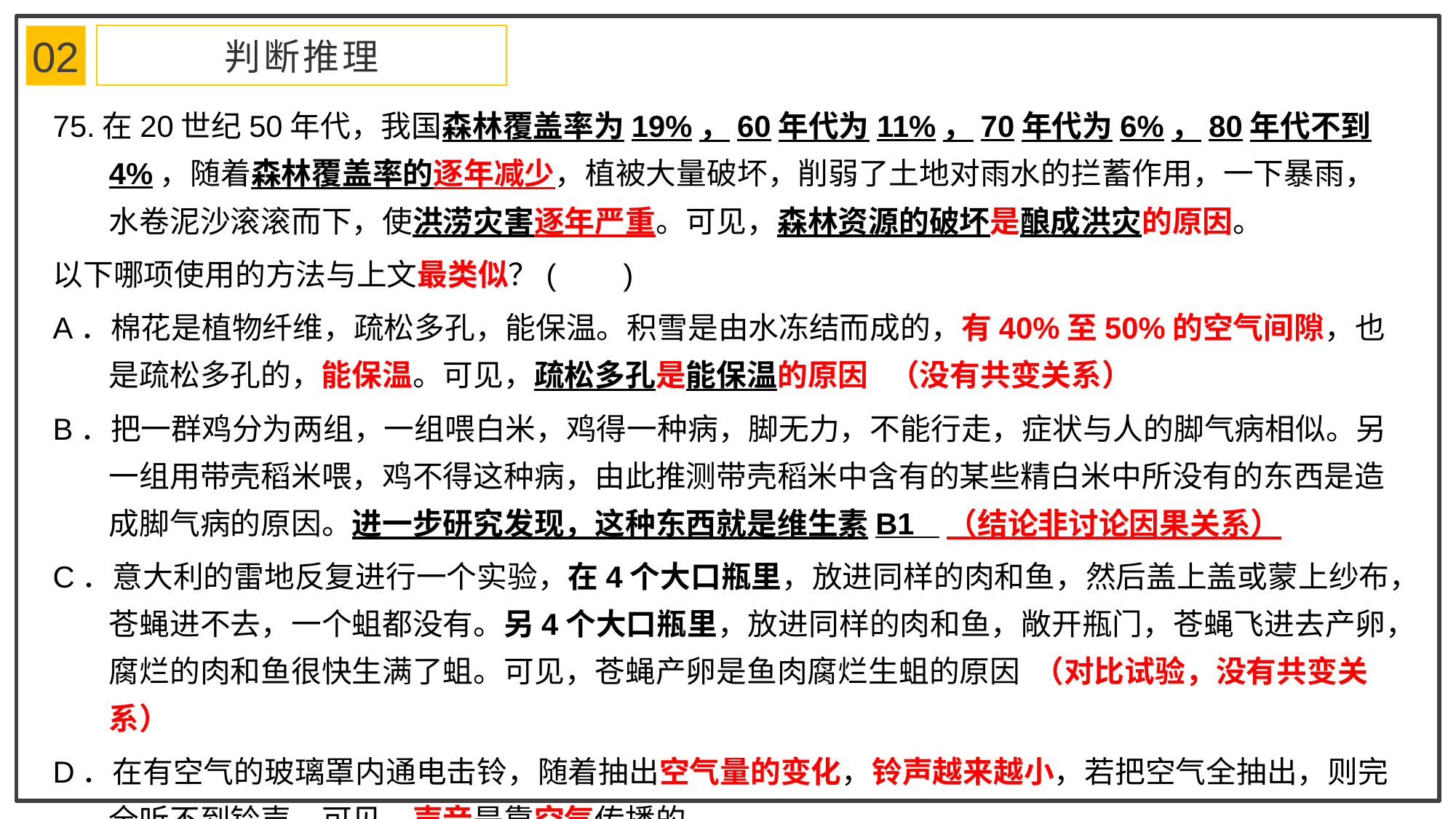

02
判断推理
75.在20世纪50年代，我国森林覆盖率为19%，60年代为11%，70年代为6%，80年代不到4%，随着森林覆盖率的逐年减少，植被大量破坏，削弱了土地对雨水的拦蓄作用，一下暴雨，水卷泥沙滚滚而下，使洪涝灾害逐年严重。可见，森林资源的破坏是酿成洪灾的原因。
以下哪项使用的方法与上文最类似？(        )
A．棉花是植物纤维，疏松多孔，能保温。积雪是由水冻结而成的，有40%至50%的空气间隙，也是疏松多孔的，能保温。可见，疏松多孔是能保温的原因   （没有共变关系）
B．把一群鸡分为两组，一组喂白米，鸡得一种病，脚无力，不能行走，症状与人的脚气病相似。另一组用带壳稻米喂，鸡不得这种病，由此推测带壳稻米中含有的某些精白米中所没有的东西是造成脚气病的原因。进一步研究发现，这种东西就是维生素B1   （结论非讨论因果关系）
C．意大利的雷地反复进行一个实验，在4个大口瓶里，放进同样的肉和鱼，然后盖上盖或蒙上纱布，苍蝇进不去，一个蛆都没有。另4个大口瓶里，放进同样的肉和鱼，敞开瓶门，苍蝇飞进去产卵，腐烂的肉和鱼很快生满了蛆。可见，苍蝇产卵是鱼肉腐烂生蛆的原因  （对比试验，没有共变关系）
D．在有空气的玻璃罩内通电击铃，随着抽出空气量的变化，铃声越来越小，若把空气全抽出，则完全听不到铃声。可见，声音是靠空气传播的